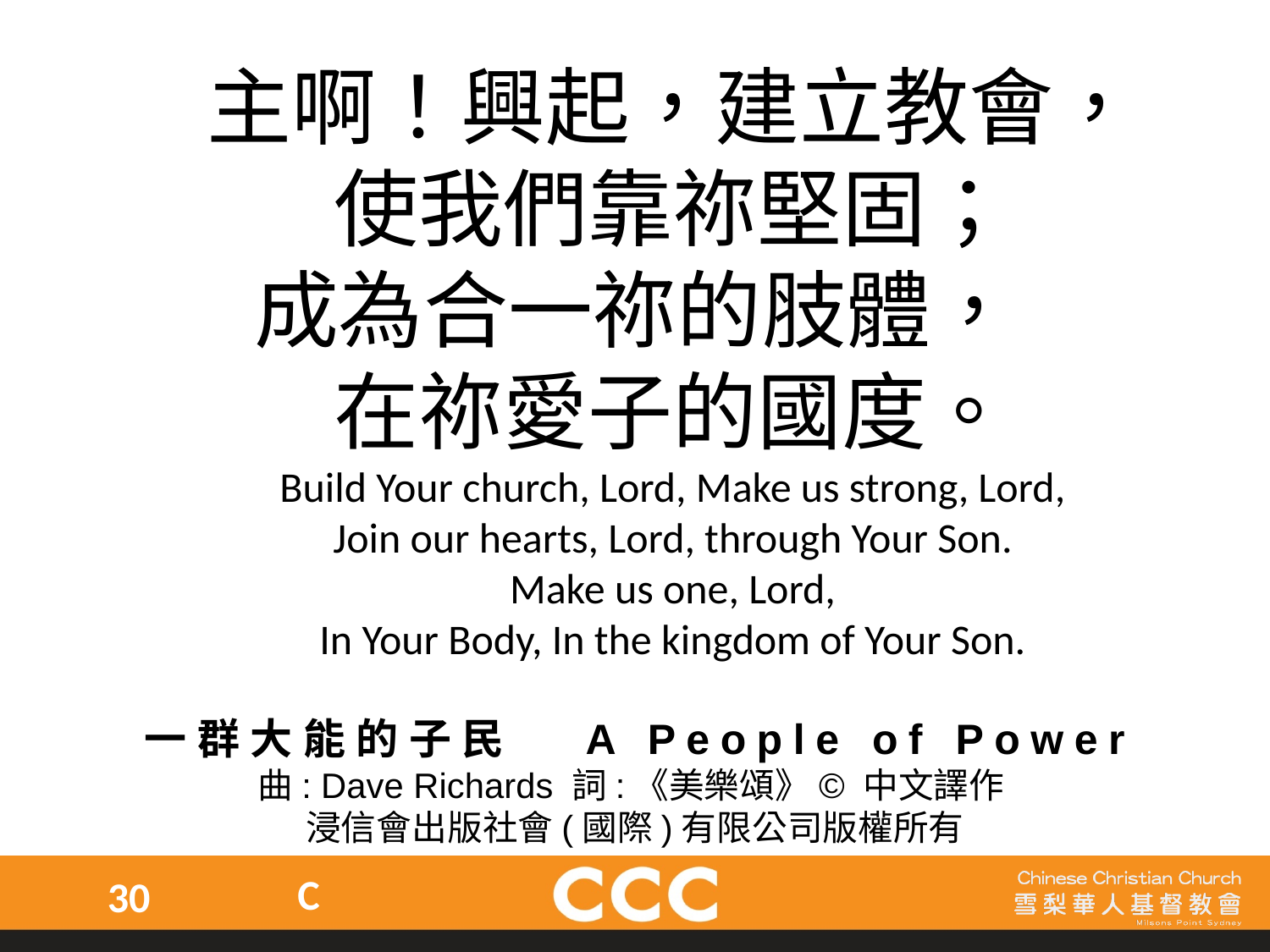

主啊！興起，建立教會，
使我們靠祢堅固；
成為合一祢的肢體，
在祢愛子的國度。
Build Your church, Lord, Make us strong, Lord,
Join our hearts, Lord, through Your Son.
Make us one, Lord,
In Your Body, In the kingdom of Your Son.

一群大能的子民   A People of Power
曲: Dave Richards 詞:《美樂頌》© 中文譯作
浸信會出版社會(國際)有限公司版權所有
C
30